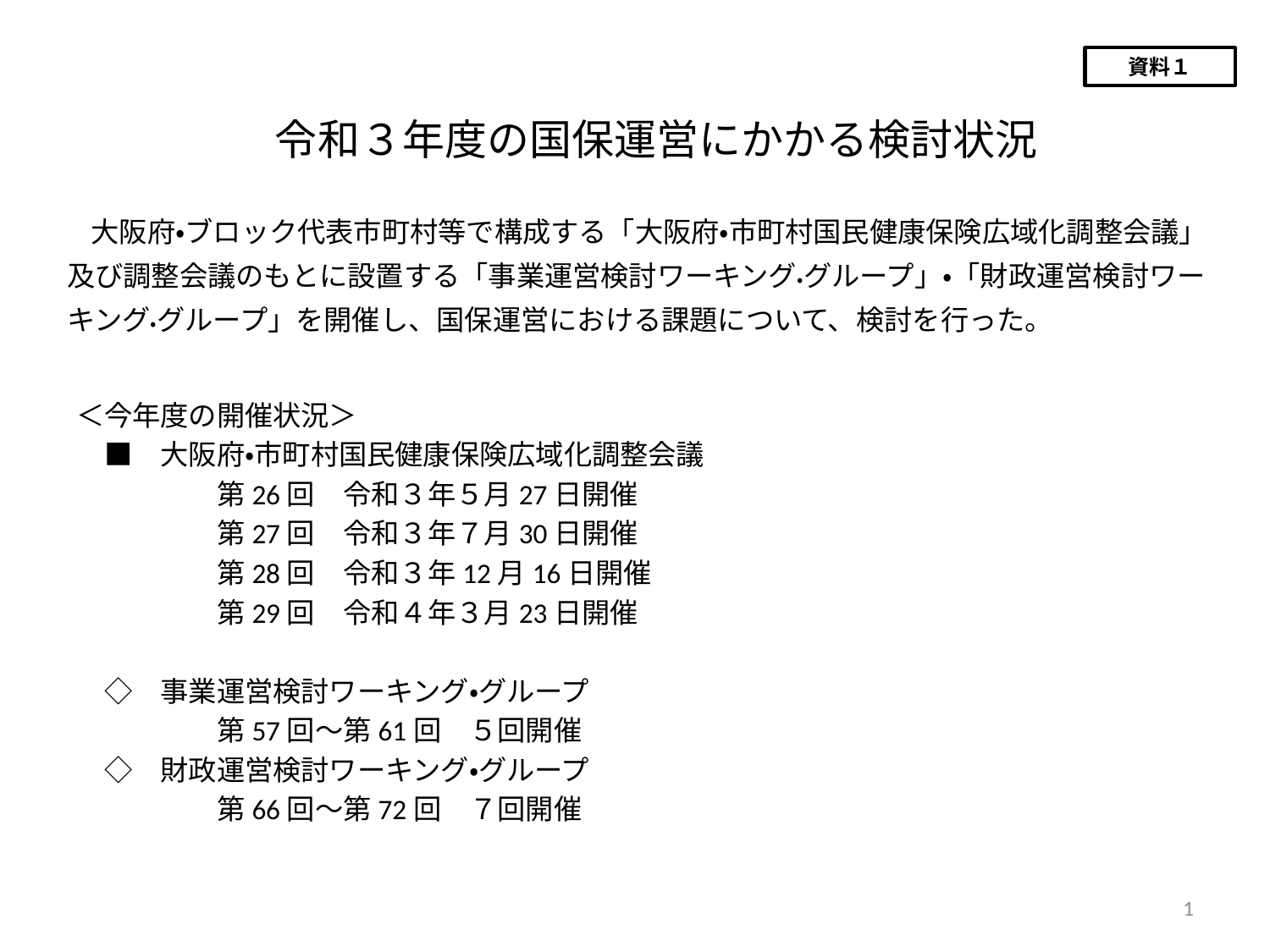

資料１
令和３年度の国保運営にかかる検討状況
# 大阪府・ブロック代表市町村等で構成する「大阪府・市町村国民健康保険広域化調整会議」及び調整会議のもとに設置する「事業運営検討ワーキング・グループ」・「財政運営検討ワーキング・グループ」を開催し、国保運営における課題について、検討を行った。
＜今年度の開催状況＞
　■　大阪府・市町村国民健康保険広域化調整会議
　　　　　第26回　令和３年５月27日開催
　　　　　第27回　令和３年７月30日開催
　　　　　第28回　令和３年12月16日開催
　　　　　第29回　令和４年３月23日開催

　◇　事業運営検討ワーキング・グループ
　　　　　第57回～第61回　５回開催
　◇　財政運営検討ワーキング・グループ
　　　　　第66回～第72回　７回開催
1